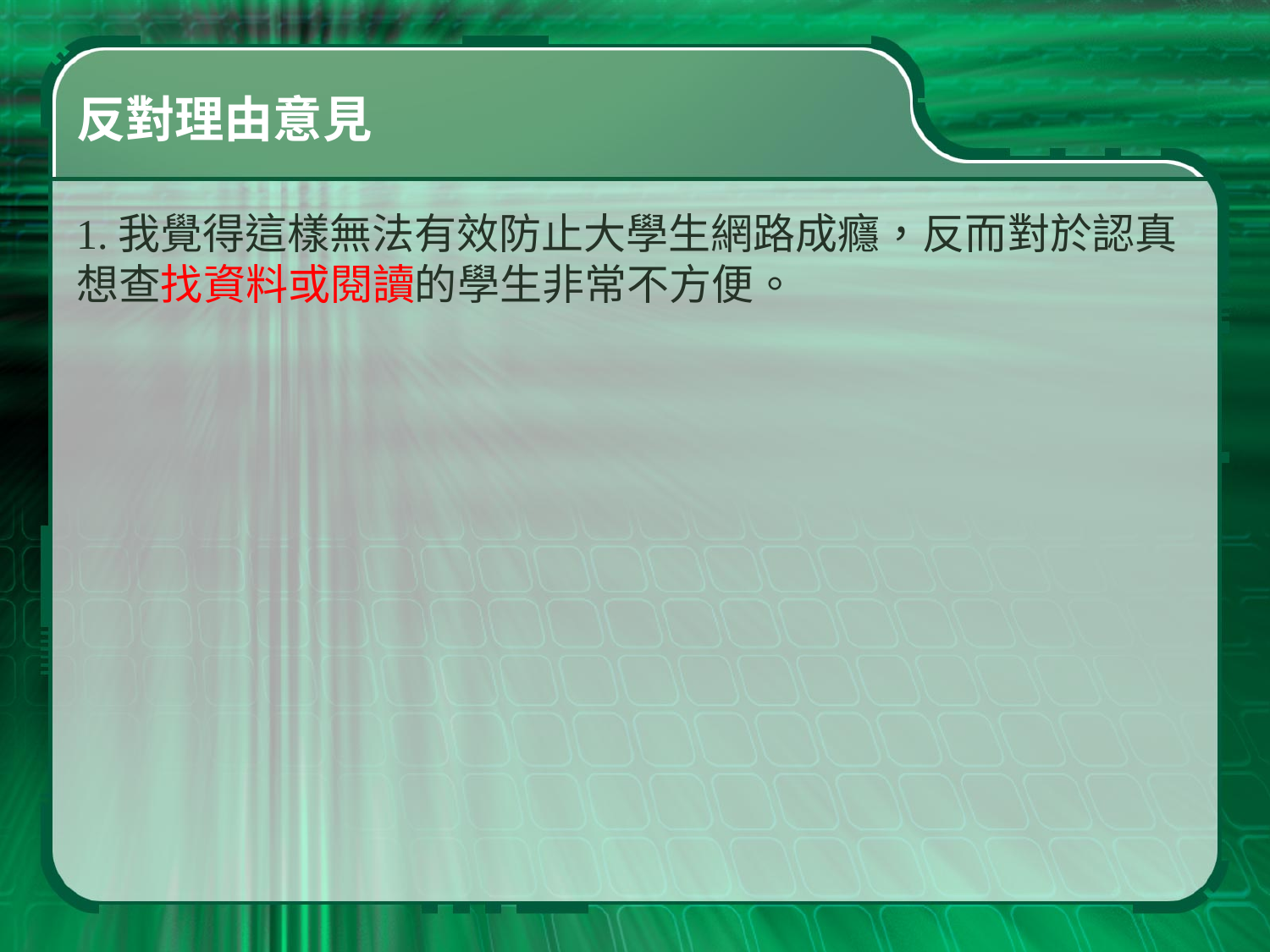

# 反對理由意見
1.我覺得這樣無法有效防止大學生網路成癮，反而對於認真想查找資料或閱讀的學生非常不方便。